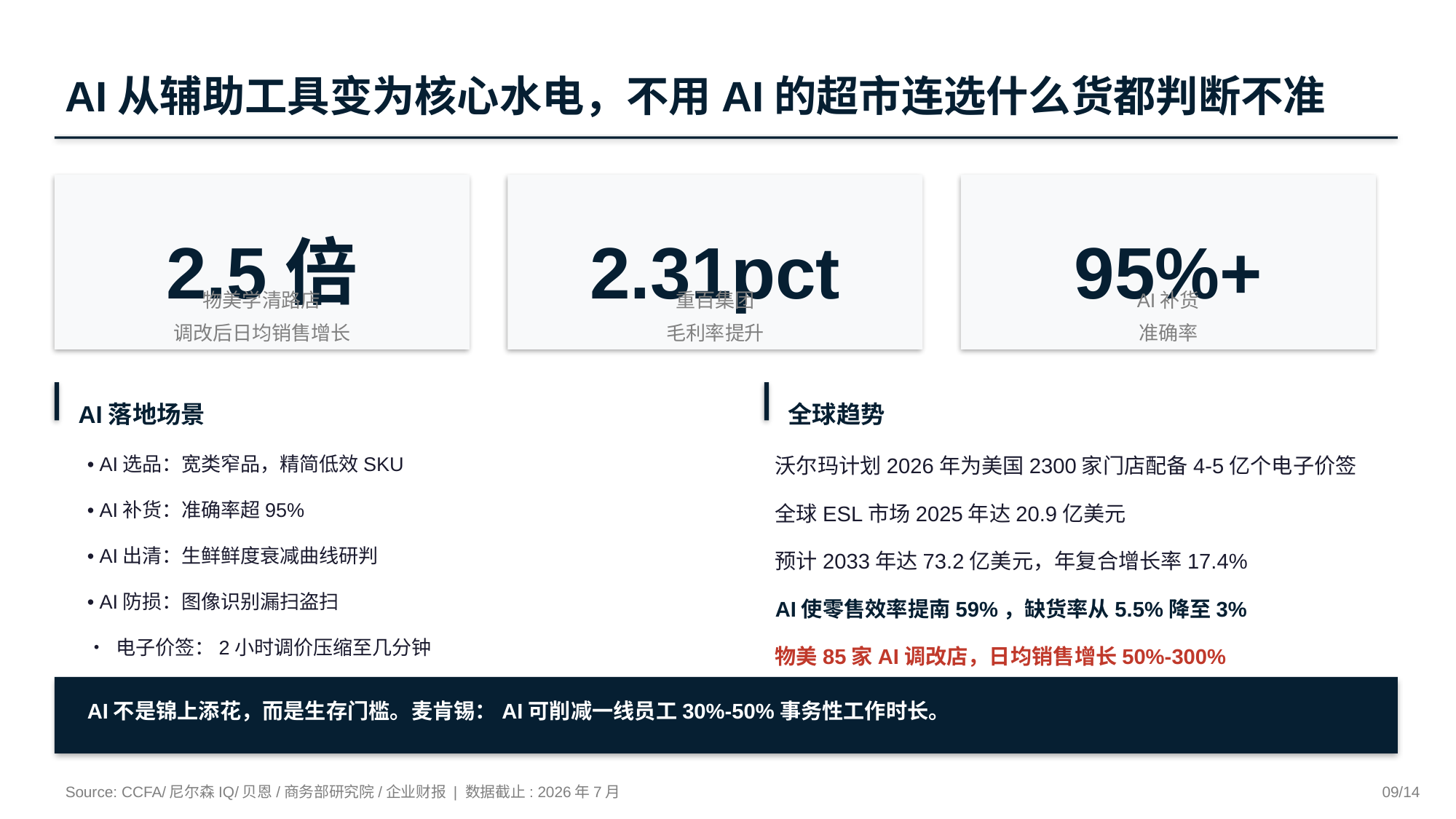

AI从辅助工具变为核心水电，不用AI的超市连选什么货都判断不准

2.5倍
2.31pct
95%+
物美学清路店
调改后日均销售增长
重百集团
毛利率提升
AI补货
准确率

AI落地场景

全球趋势
• AI选品：宽类窄品，精简低效SKU
沃尔玛计划2026年为美国2300家门店配备4-5亿个电子价签
全球ESL市场2025年达20.9亿美元
预计2033年达73.2亿美元，年复合增长率17.4%
AI使零售效率提南59%，缺货率从5.5%降至3%
物美85家AI调改店，日均销售增长50%-300%
• AI补货：准确率超95%
• AI出清：生鲜鲜度衰减曲线研判
• AI防损：图像识别漏扫盗扫
• 电子价签：2小时调价压缩至几分钟
• 重百单店日均减少12小时工作量

AI不是锦上添花，而是生存门槛。麦肯锡：AI可削减一线员工30%-50%事务性工作时长。
Source: CCFA/尼尔森IQ/贝恩/商务部研究院/企业财报 | 数据截止: 2026年7月
09/14